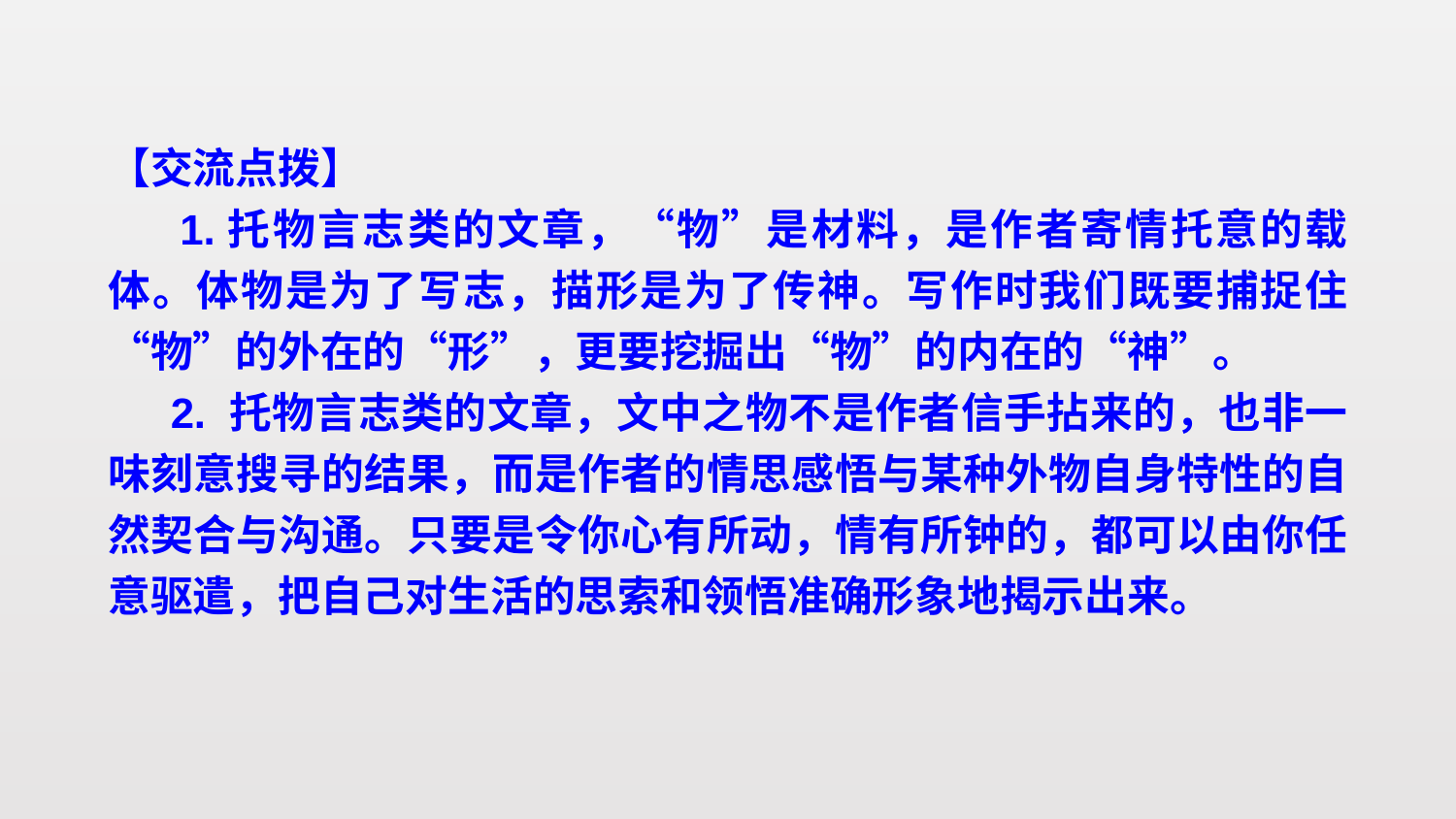

【交流点拨】
     1.托物言志类的文章，“物”是材料，是作者寄情托意的载体。体物是为了写志，描形是为了传神。写作时我们既要捕捉住“物”的外在的“形”，更要挖掘出“物”的内在的“神”。
     2. 托物言志类的文章，文中之物不是作者信手拈来的，也非一味刻意搜寻的结果，而是作者的情思感悟与某种外物自身特性的自然契合与沟通。只要是令你心有所动，情有所钟的，都可以由你任意驱遣，把自己对生活的思索和领悟准确形象地揭示出来。